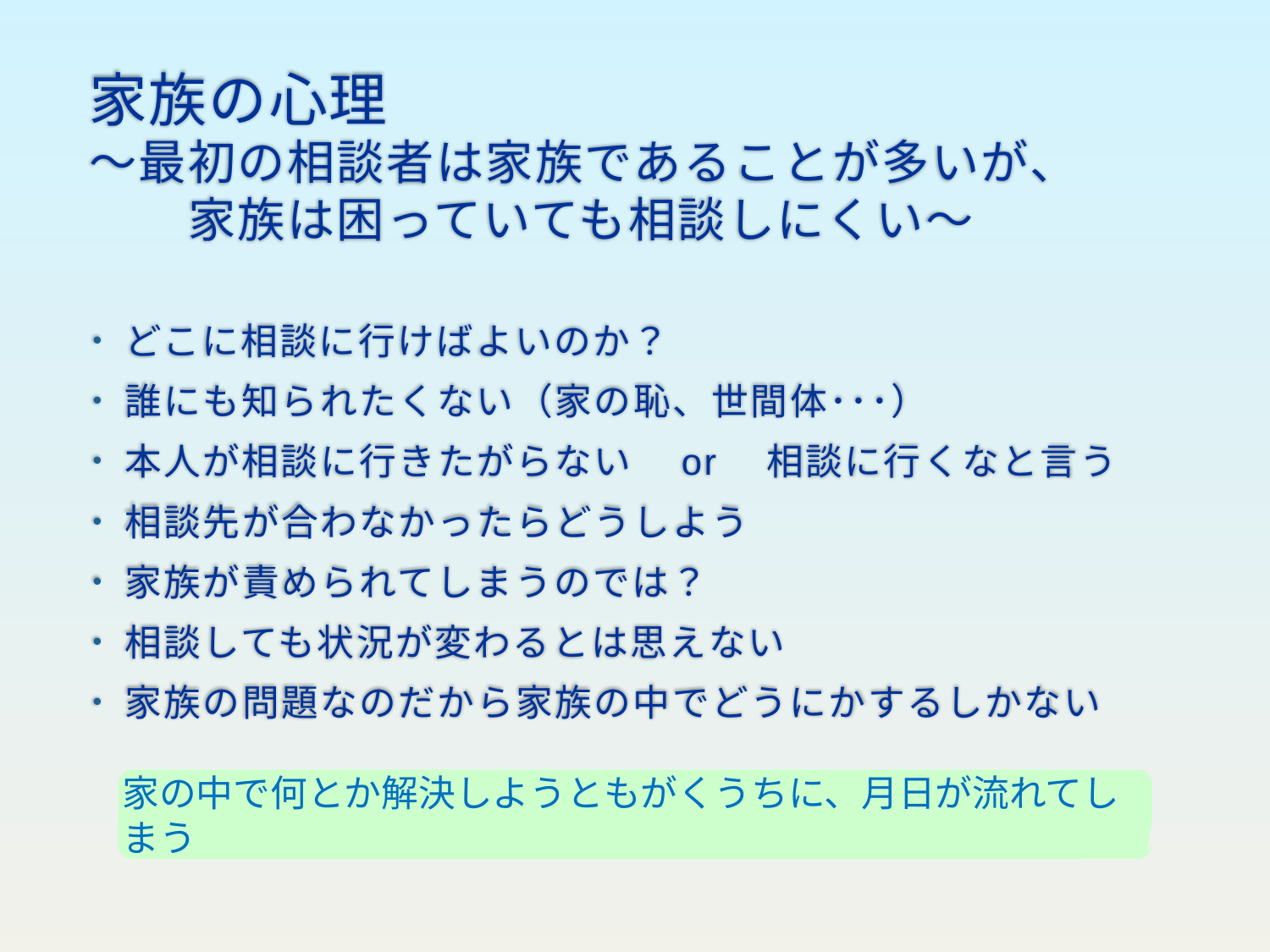

# 家族の心理 ～最初の相談者は家族であることが多いが、 　　家族は困っていても相談しにくい～
どこに相談に行けばよいのか？
誰にも知られたくない（家の恥、世間体･･･）
本人が相談に行きたがらない　or　相談に行くなと言う
相談先が合わなかったらどうしよう
家族が責められてしまうのでは？
相談しても状況が変わるとは思えない
家族の問題なのだから家族の中でどうにかするしかない
家の中で何とか解決しようともがくうちに、月日が流れてしまう